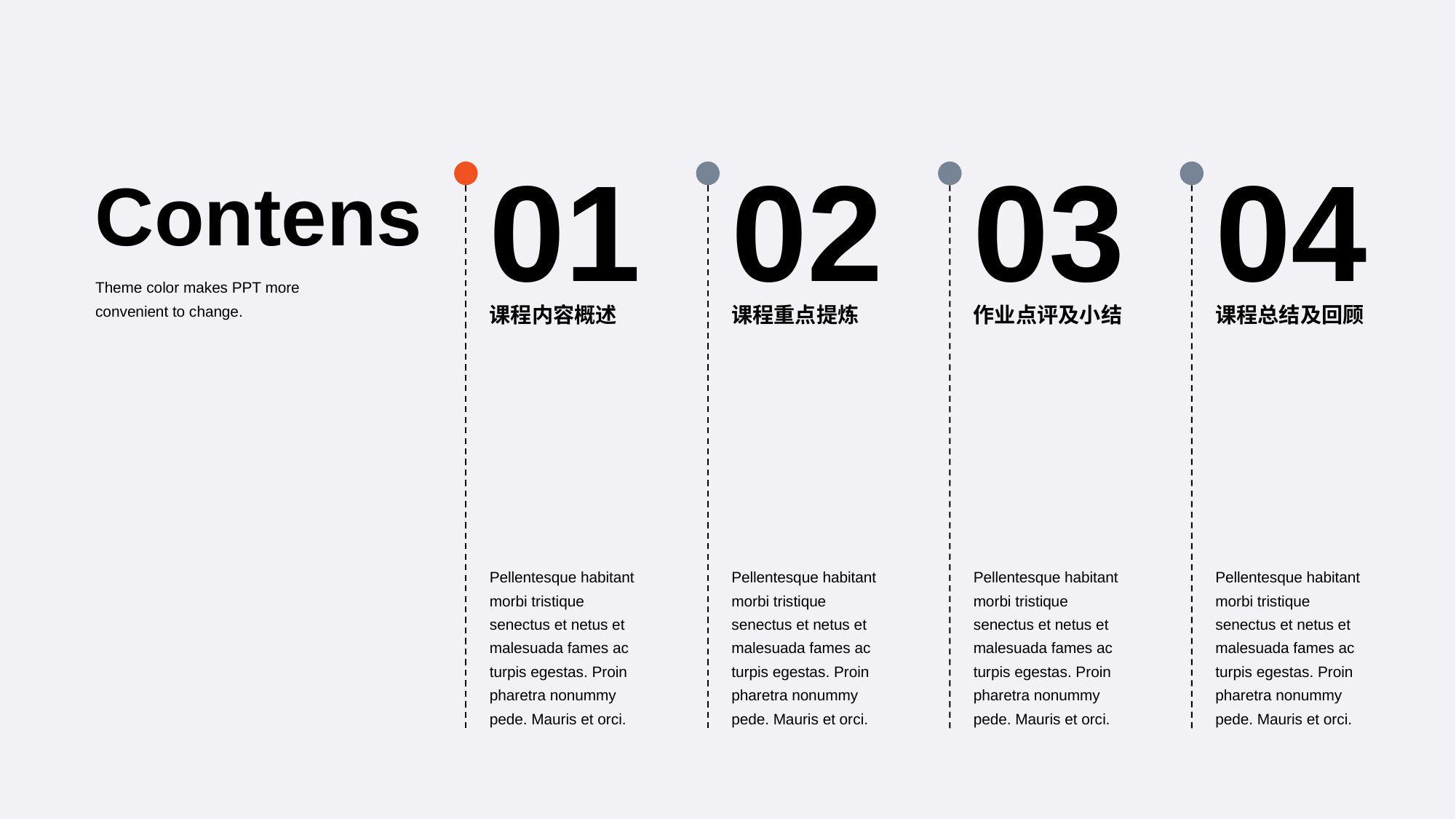

01
02
03
04
Contens

Theme color makes PPT more convenient to change.
课程内容概述
课程重点提炼
作业点评及小结
课程总结及回顾
Pellentesque habitant morbi tristique senectus et netus et malesuada fames ac turpis egestas. Proin pharetra nonummy pede. Mauris et orci.
Pellentesque habitant morbi tristique senectus et netus et malesuada fames ac turpis egestas. Proin pharetra nonummy pede. Mauris et orci.
Pellentesque habitant morbi tristique senectus et netus et malesuada fames ac turpis egestas. Proin pharetra nonummy pede. Mauris et orci.
Pellentesque habitant morbi tristique senectus et netus et malesuada fames ac turpis egestas. Proin pharetra nonummy pede. Mauris et orci.